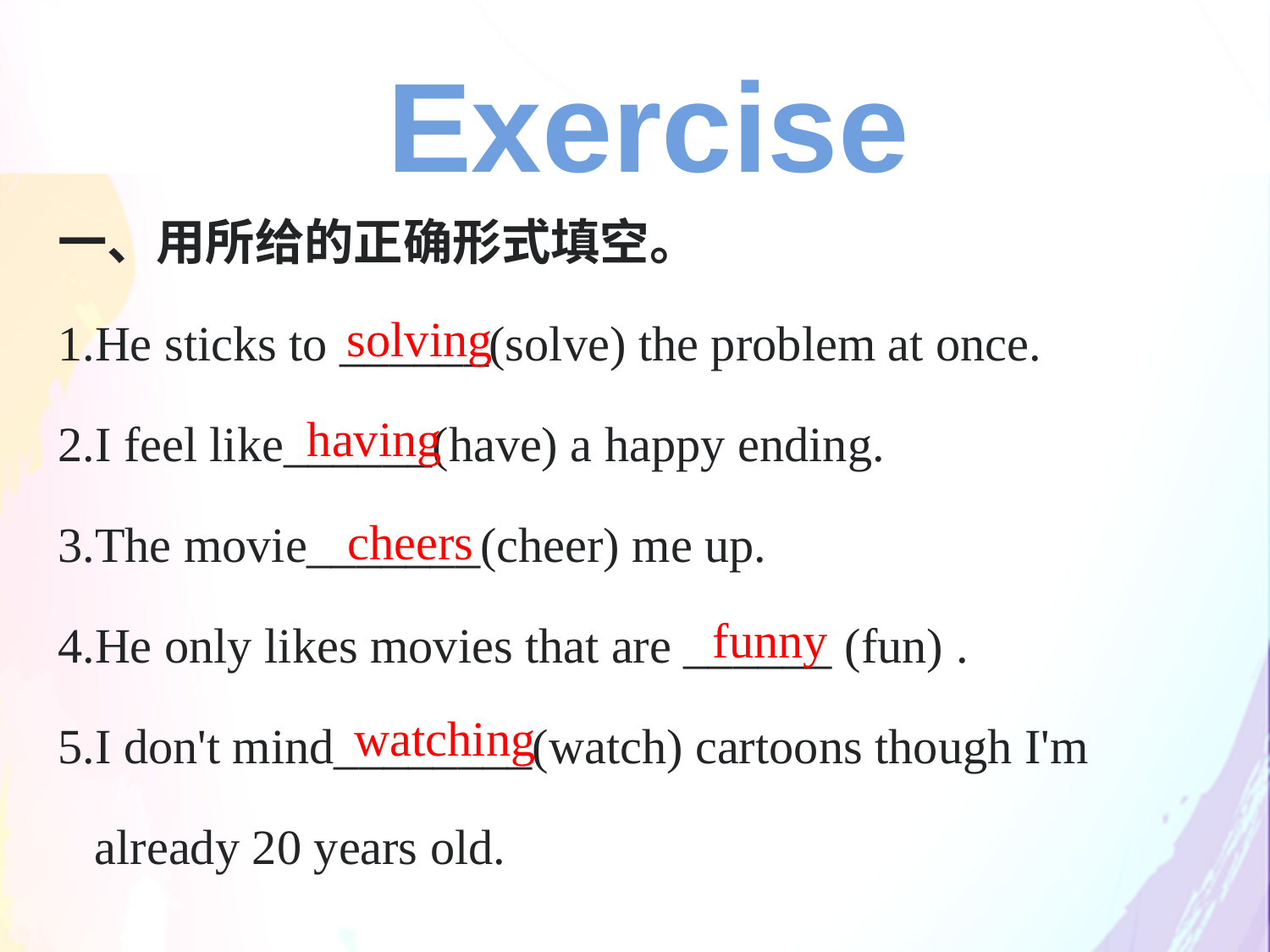

Exercise
一、用所给的正确形式填空。
1.He sticks to ______(solve) the problem at once.
2.I feel like______(have) a happy ending.
3.The movie_______(cheer) me up.
4.He only likes movies that are ______ (fun) .
5.I don't mind________(watch) cartoons though I'm
   already 20 years old.
solving
having
cheers
funny
watching